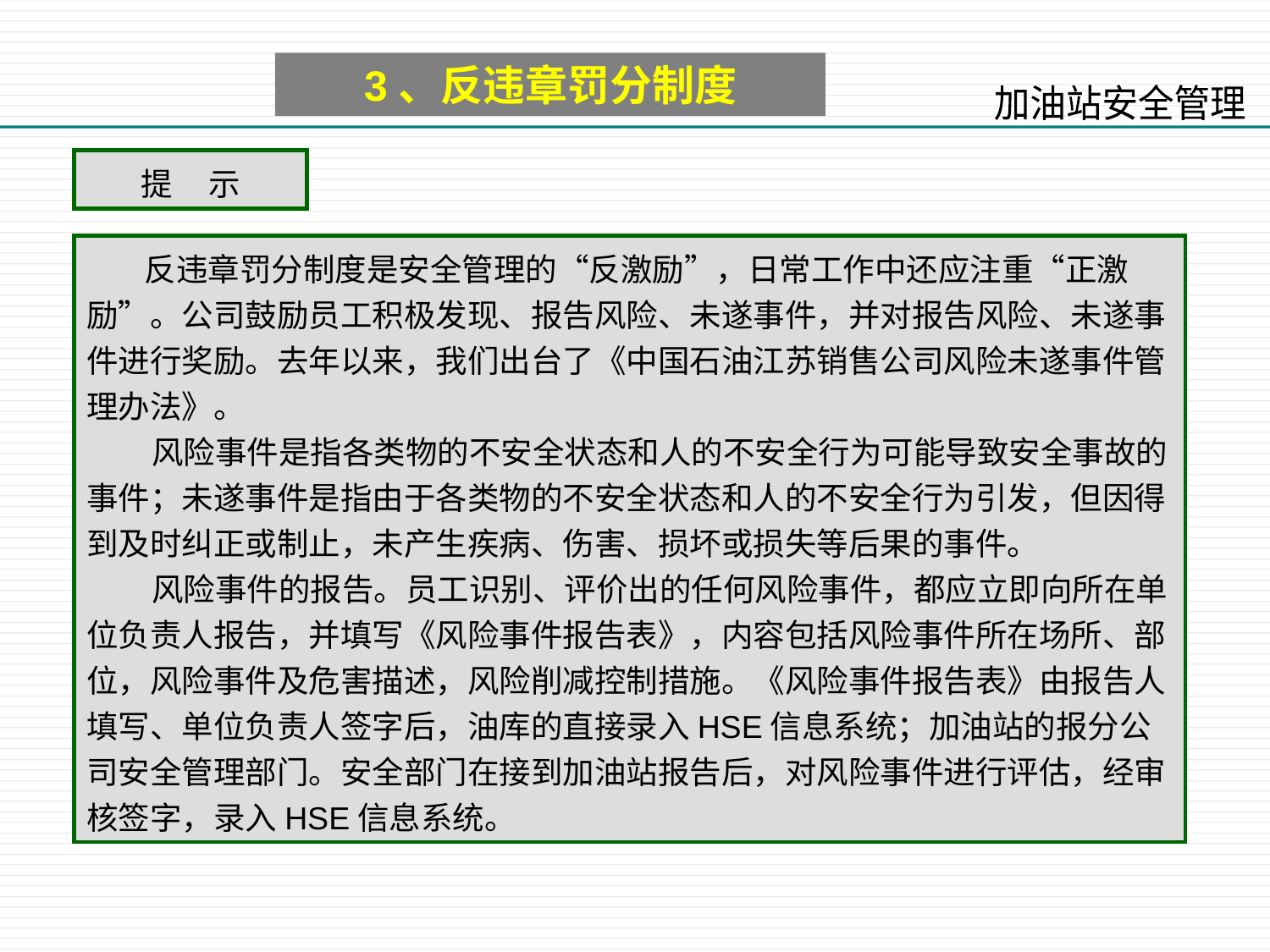

3、反违章罚分制度
提     示
       反违章罚分制度是安全管理的“反激励”，日常工作中还应注重“正激励”。公司鼓励员工积极发现、报告风险、未遂事件，并对报告风险、未遂事件进行奖励。去年以来，我们出台了《中国石油江苏销售公司风险未遂事件管理办法》。
        风险事件是指各类物的不安全状态和人的不安全行为可能导致安全事故的事件；未遂事件是指由于各类物的不安全状态和人的不安全行为引发，但因得到及时纠正或制止，未产生疾病、伤害、损坏或损失等后果的事件。
        风险事件的报告。员工识别、评价出的任何风险事件，都应立即向所在单位负责人报告，并填写《风险事件报告表》，内容包括风险事件所在场所、部位，风险事件及危害描述，风险削减控制措施。《风险事件报告表》由报告人填写、单位负责人签字后，油库的直接录入HSE信息系统；加油站的报分公司安全管理部门。安全部门在接到加油站报告后，对风险事件进行评估，经审核签字，录入HSE信息系统。